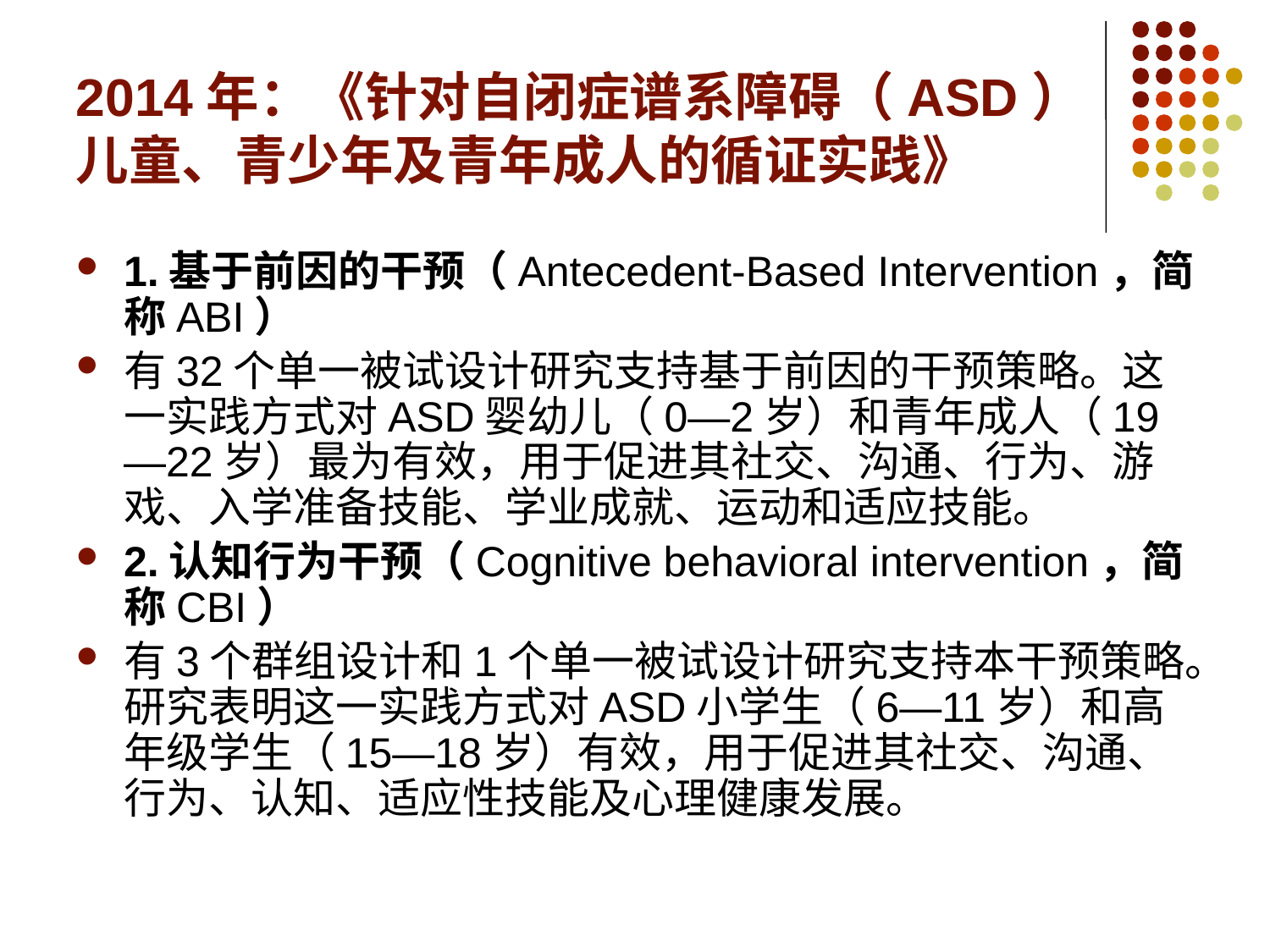

# 2014年：《针对自闭症谱系障碍（ASD）儿童、青少年及青年成人的循证实践》
1.基于前因的干预（Antecedent-Based Intervention，简称ABI）
有32个单一被试设计研究支持基于前因的干预策略。这一实践方式对ASD婴幼儿（0—2岁）和青年成人（19—22岁）最为有效，用于促进其社交、沟通、行为、游戏、入学准备技能、学业成就、运动和适应技能。
2.认知行为干预（Cognitive behavioral intervention，简称CBI）
有3个群组设计和1个单一被试设计研究支持本干预策略。研究表明这一实践方式对ASD小学生（6—11岁）和高年级学生（15—18岁）有效，用于促进其社交、沟通、行为、认知、适应性技能及心理健康发展。